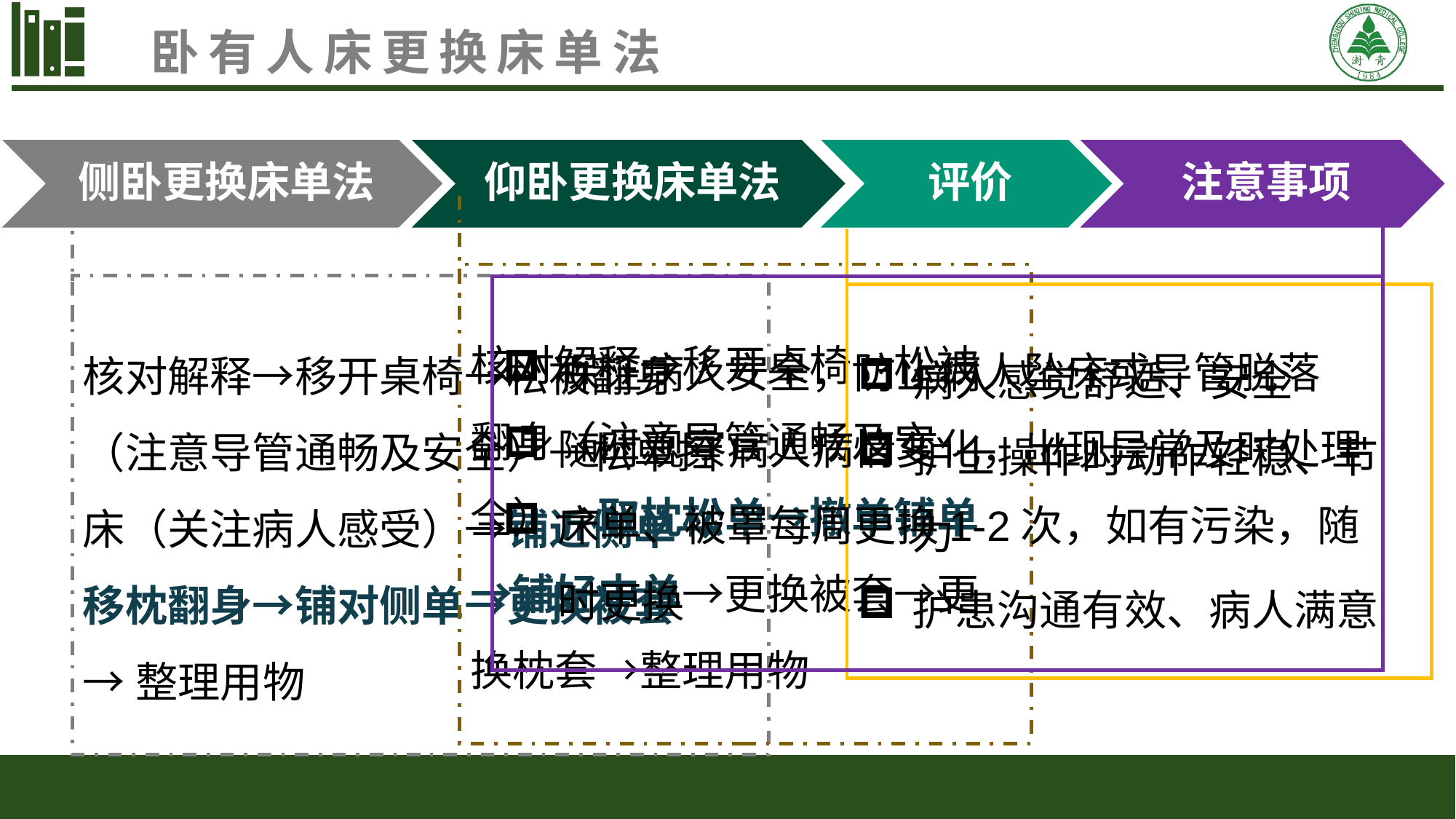

卧有人床更换床单法
侧卧更换床单法
仰卧更换床单法
评价
注意事项
核对解释→移开桌椅→松被翻身（注意导管通畅及安全）→取枕松单→撤单铺单→铺好中单→更换被套→更换枕套→整理用物
核对解释→移开桌椅→松被翻身（注意导管通畅及安全）→松单扫床（关注病人感受）→铺近侧单→移枕翻身→铺对侧单→更换被套
→整理用物
保证病人安全，防止病人坠床或导管脱落
随时观察病人病情变化，出现异常及时处理
床单、被罩每周更换1-2次，如有污染，随时更换
病人感觉舒适、安全
护士操作时动作轻稳、节力
护患沟通有效、病人满意